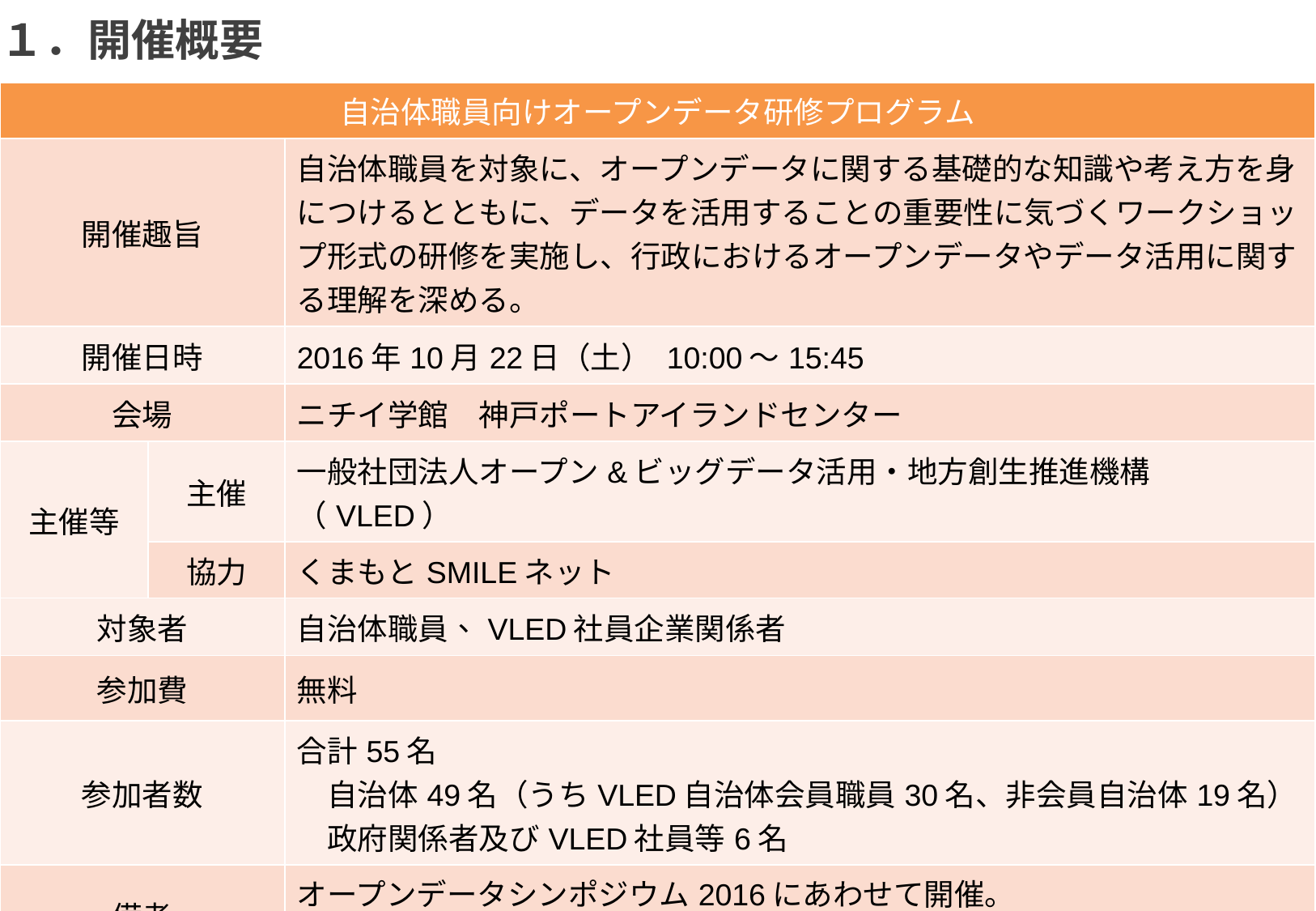

# １．開催概要
| 自治体職員向けオープンデータ研修プログラム |  |  |
| --- | --- | --- |
| 開催趣旨 |  | 自治体職員を対象に、オープンデータに関する基礎的な知識や考え方を身につけるとともに、データを活用することの重要性に気づくワークショップ形式の研修を実施し、行政におけるオープンデータやデータ活用に関する理解を深める。 |
| 開催日時 |  | 2016年10月22日（土） 10:00〜15:45 |
| 会場 |  | ニチイ学館　神戸ポートアイランドセンター |
| 主催等 | 主催 | 一般社団法人オープン&ビッグデータ活用・地方創生推進機構（VLED） |
|  | 協力 | くまもとSMILEネット |
| 対象者 |  | 自治体職員、VLED社員企業関係者 |
| 参加費 |  | 無料 |
| 参加者数 |  | 合計55名 　自治体49名（うちVLED自治体会員職員30名、非会員自治体19名） 　政府関係者及びVLED社員等6名 |
| 備考 |  | オープンデータシンポジウム2016にあわせて開催。 全国SIM2030サミット を併催。 |
2